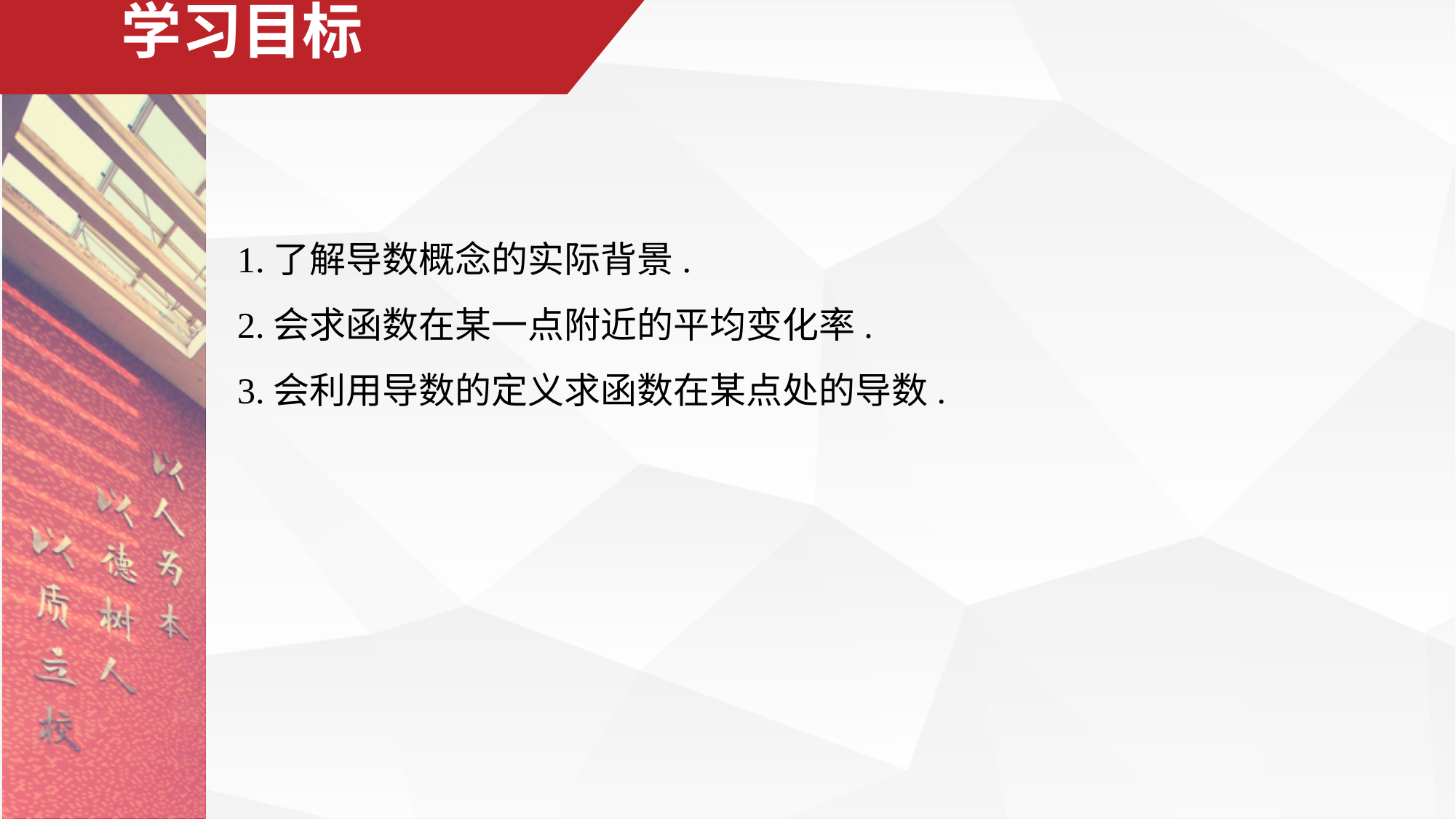

# 学习目标
1.了解导数概念的实际背景.
2.会求函数在某一点附近的平均变化率.
3.会利用导数的定义求函数在某点处的导数.